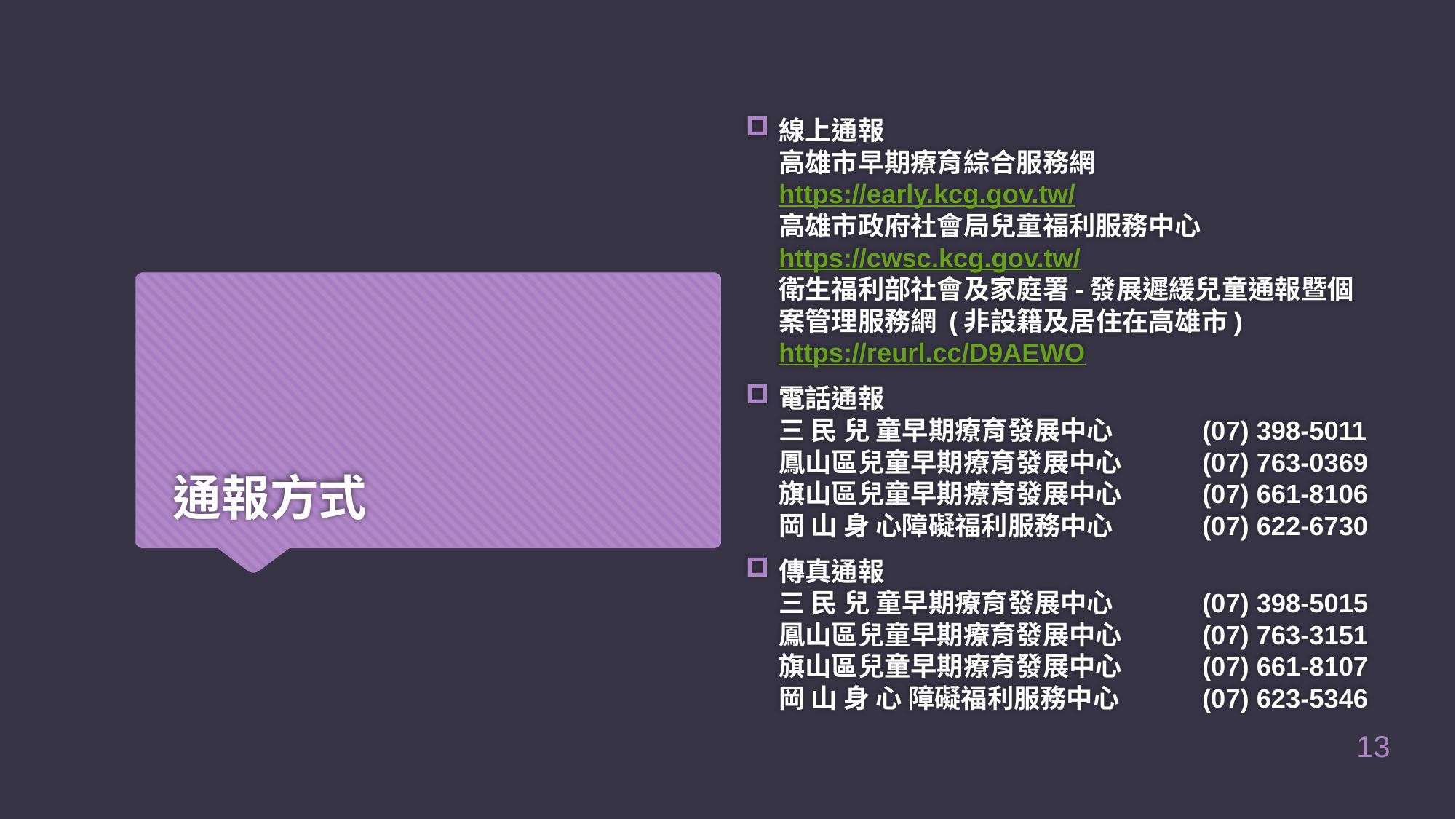

線上通報
高雄市早期療育綜合服務網
https://early.kcg.gov.tw/
高雄市政府社會局兒童福利服務中心 https://cwsc.kcg.gov.tw/
衛生福利部社會及家庭署-發展遲緩兒童通報暨個案管理服務網 (非設籍及居住在高雄市)
https://reurl.cc/D9AEWO
電話通報
三 民 兒 童早期療育發展中心	(07) 398-5011
鳳山區兒童早期療育發展中心	(07) 763-0369
旗山區兒童早期療育發展中心	(07) 661-8106
岡 山 身 心障礙福利服務中心	(07) 622-6730
傳真通報
三 民 兒 童早期療育發展中心	(07) 398-5015
鳳山區兒童早期療育發展中心	(07) 763-3151
旗山區兒童早期療育發展中心	(07) 661-8107
岡 山 身 心 障礙福利服務中心	(07) 623-5346
# 通報方式
13